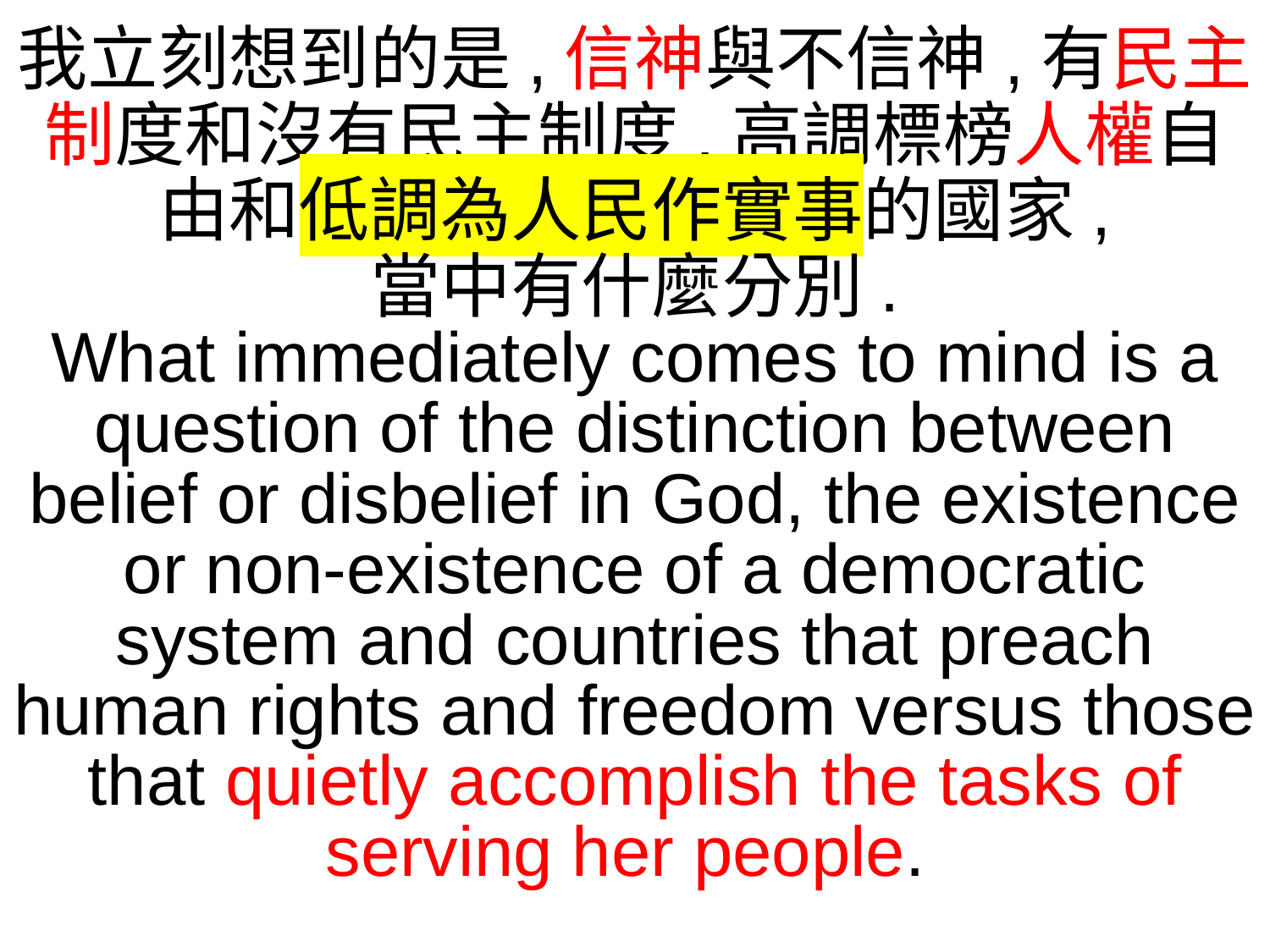

我立刻想到的是,信神與不信神,有民主制度和沒有民主制度,高調標榜人權自由和低調為人民作實事的國家,
當中有什麼分別.
What immediately comes to mind is a question of the distinction between belief or disbelief in God, the existence or non-existence of a democratic system and countries that preach human rights and freedom versus those that quietly accomplish the tasks of serving her people.